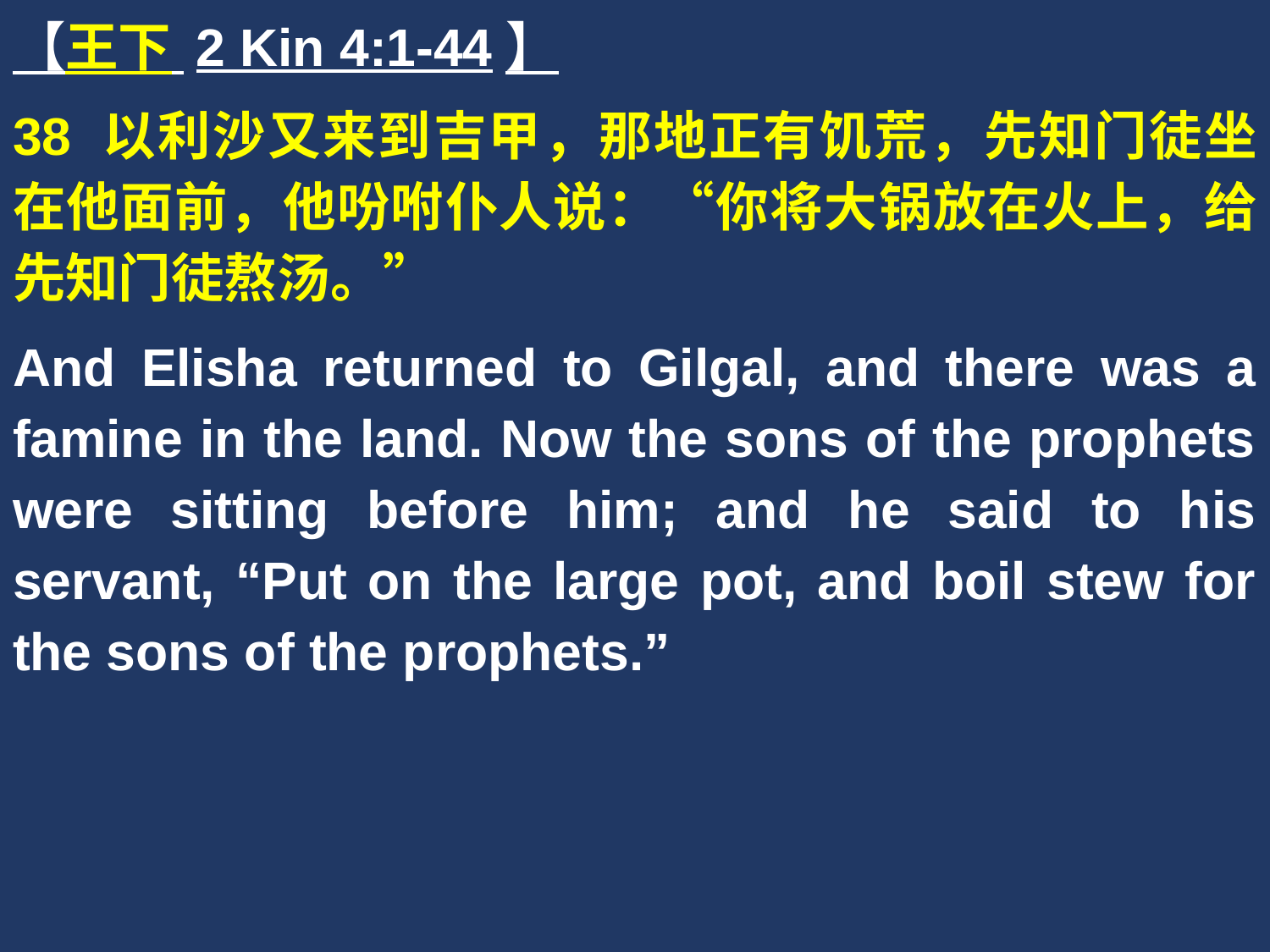

【王下 2 Kin 4:1-44】
38 以利沙又来到吉甲，那地正有饥荒，先知门徒坐在他面前，他吩咐仆人说：“你将大锅放在火上，给先知门徒熬汤。”
And Elisha returned to Gilgal, and there was a famine in the land. Now the sons of the prophets were sitting before him; and he said to his servant, “Put on the large pot, and boil stew for the sons of the prophets.”